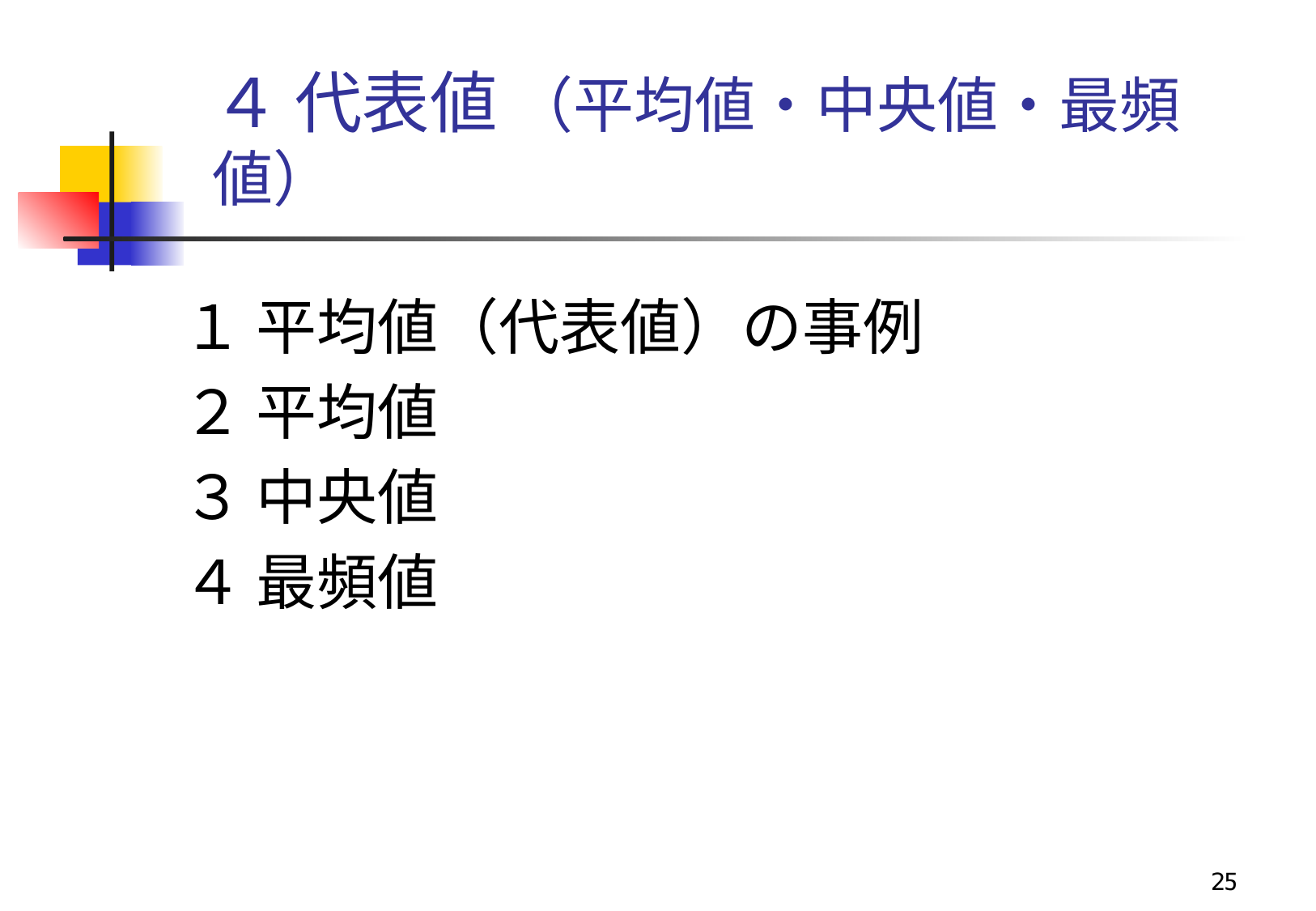

# ４ 代表値 （平均値・中央値・最頻値）
１ 平均値（代表値）の事例
２ 平均値
３ 中央値
４ 最頻値
25